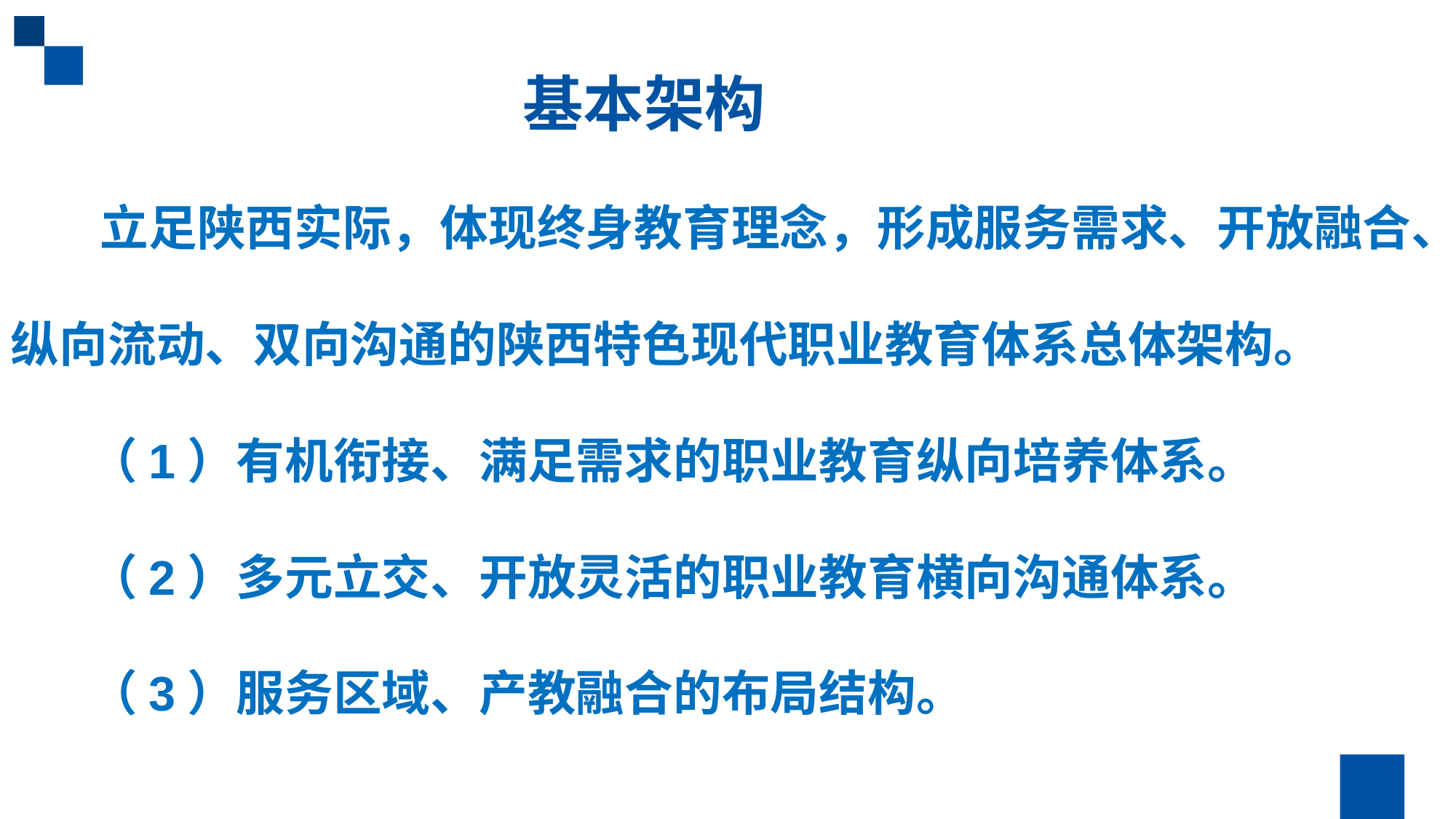

基本架构
       立足陕西实际，体现终身教育理念，形成服务需求、开放融合、纵向流动、双向沟通的陕西特色现代职业教育体系总体架构。
      （1）有机衔接、满足需求的职业教育纵向培养体系。
      （2）多元立交、开放灵活的职业教育横向沟通体系。
      （3）服务区域、产教融合的布局结构。

117